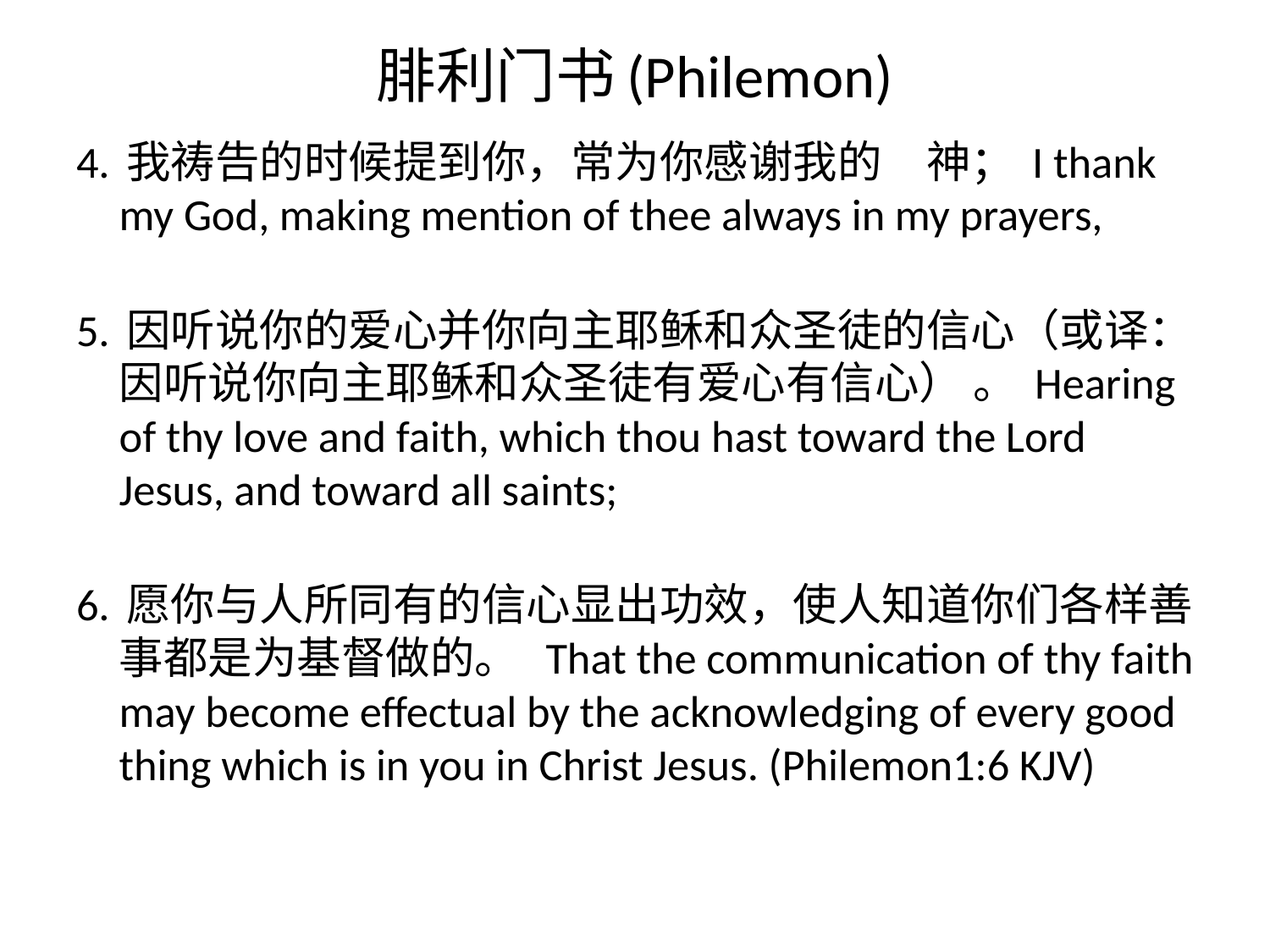

# 腓利门书(Philemon)
4. 我祷告的时候提到你，常为你感谢我的　神； I thank my God, making mention of thee always in my prayers,
5. 因听说你的爱心并你向主耶稣和众圣徒的信心（或译：因听说你向主耶稣和众圣徒有爱心有信心） 。 Hearing of thy love and faith, which thou hast toward the Lord Jesus, and toward all saints;
6. 愿你与人所同有的信心显出功效，使人知道你们各样善事都是为基督做的。  That the communication of thy faith may become effectual by the acknowledging of every good thing which is in you in Christ Jesus. (Philemon1:6 KJV)